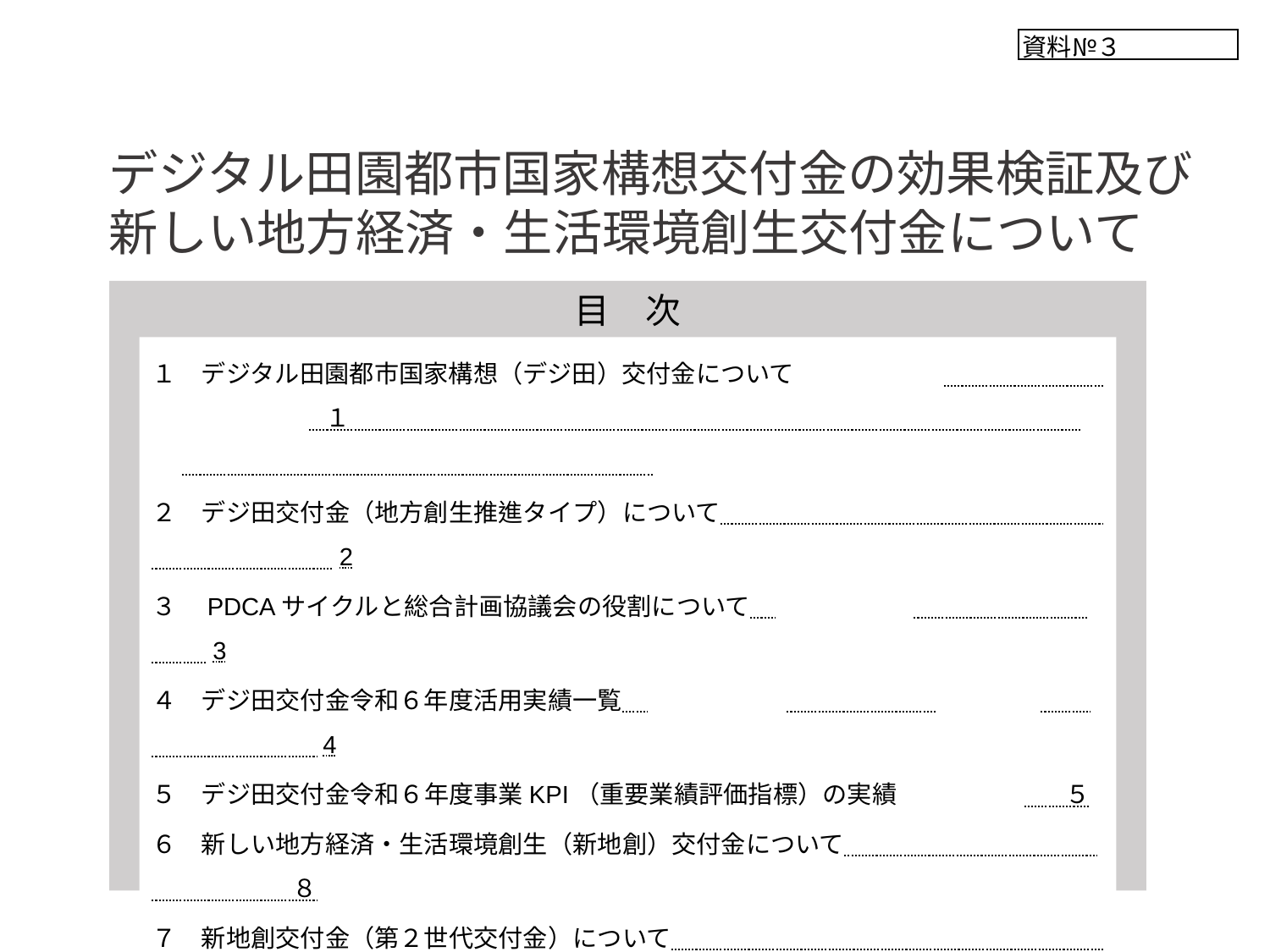

資料№３

デジタル田園都市国家構想交付金の効果検証及び
新しい地方経済・生活環境創生交付金について
目　次

１　デジタル田園都市国家構想（デジ田）交付金について		　　　　　　   	   １
２　デジ田交付金（地方創生推進タイプ）について　　 　　 　　　　　　　　　　　　　　　　　      2
３　PDCAサイクルと総合計画協議会の役割について　		　　　　　　　　 　3
４　デジ田交付金令和６年度活用実績一覧　		　　　　　　	　　　　　　　 　  4
５　デジ田交付金令和６年度事業KPI（重要業績評価指標）の実績	　   ５
６　新しい地方経済・生活環境創生（新地創）交付金について　　 　　　　　　　　　　　　　   ８
７　新地創交付金（第２世代交付金）について　  　　　　　　　　　　　　　　　　　　　　　　　  ９
８　新地創交付金（デジタル実装型）について    　　　　　　　　　　　　　　　　　　　　　　　    10
９　新地創交付金令和７年度採択内容一覧　		11
10　PDCAサイクルと総合計画協議会、「地域の多様な主体の参画」の役割について　		12